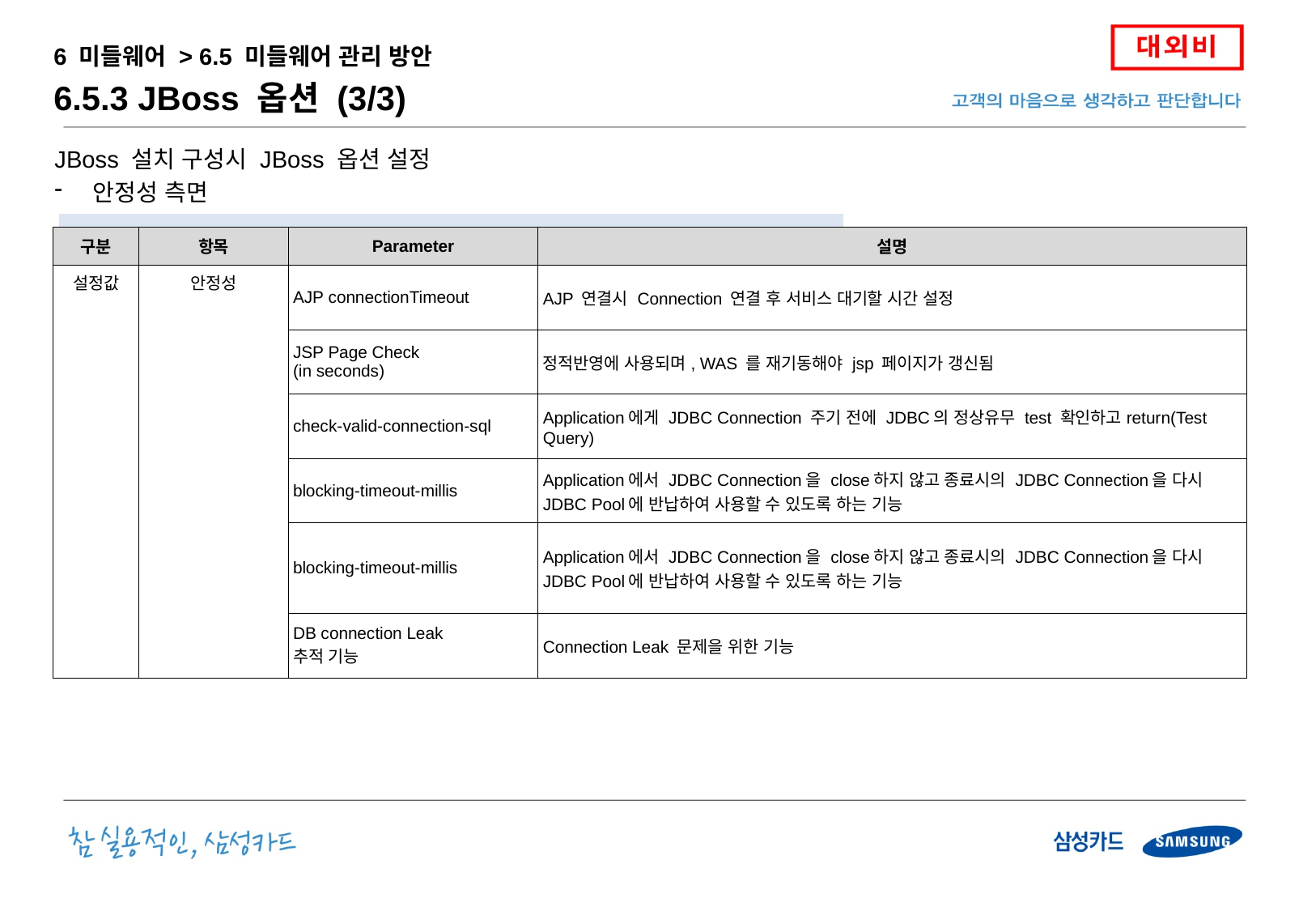

6 미들웨어 > 6.5 미들웨어 관리 방안
6.5.3 JBoss 옵션 (3/3)
JBoss 설치 구성시 JBoss 옵션 설정
안정성 측면

|  |
| --- |
| 구분 | 항목 | Parameter | 설명 |
| --- | --- | --- | --- |
| 설정값 | 안정성 | AJP connectionTimeout | AJP 연결시 Connection 연결 후 서비스 대기할 시간 설정 |
|  |  | JSP Page Check (in seconds) | 정적반영에 사용되며, WAS 를 재기동해야 jsp 페이지가 갱신됨 |
|  |  | check-valid-connection-sql | Application에게 JDBC Connection 주기 전에 JDBC의 정상유무 test 확인하고return(Test Query) |
|  |  | blocking-timeout-millis | Application에서 JDBC Connection을 close하지 않고 종료시의 JDBC Connection을 다시 JDBC Pool에 반납하여 사용할 수 있도록 하는 기능 |
|  |  | blocking-timeout-millis | Application에서 JDBC Connection을 close하지 않고 종료시의 JDBC Connection을 다시 JDBC Pool에 반납하여 사용할 수 있도록 하는 기능 |
|  |  | DB connection Leak 추적 기능 | Connection Leak 문제을 위한 기능 |